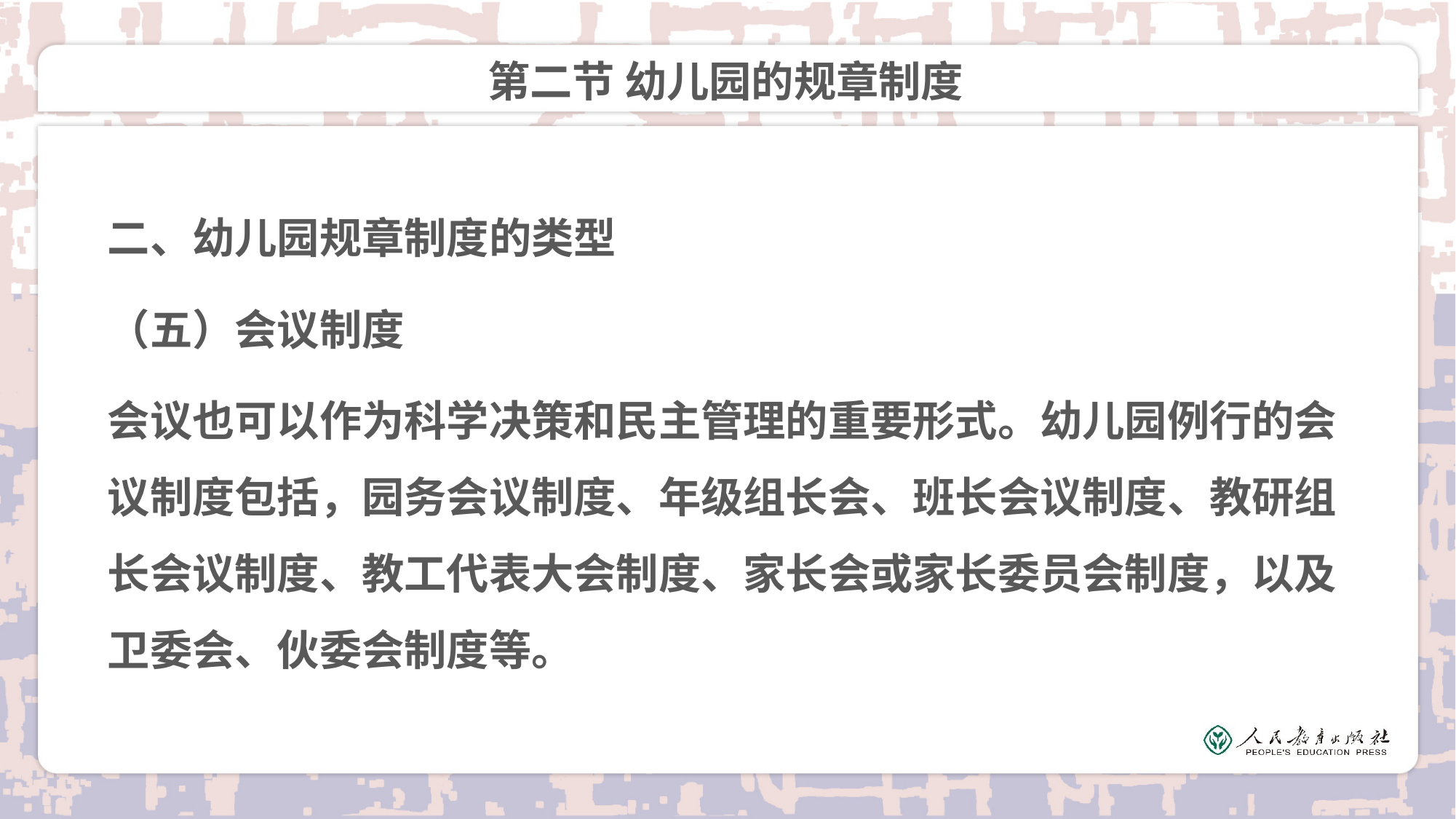

# 第二节 幼儿园的规章制度
二、幼儿园规章制度的类型
（五）会议制度
会议也可以作为科学决策和民主管理的重要形式。幼儿园例行的会议制度包括，园务会议制度、年级组长会、班长会议制度、教研组长会议制度、教工代表大会制度、家长会或家长委员会制度，以及卫委会、伙委会制度等。